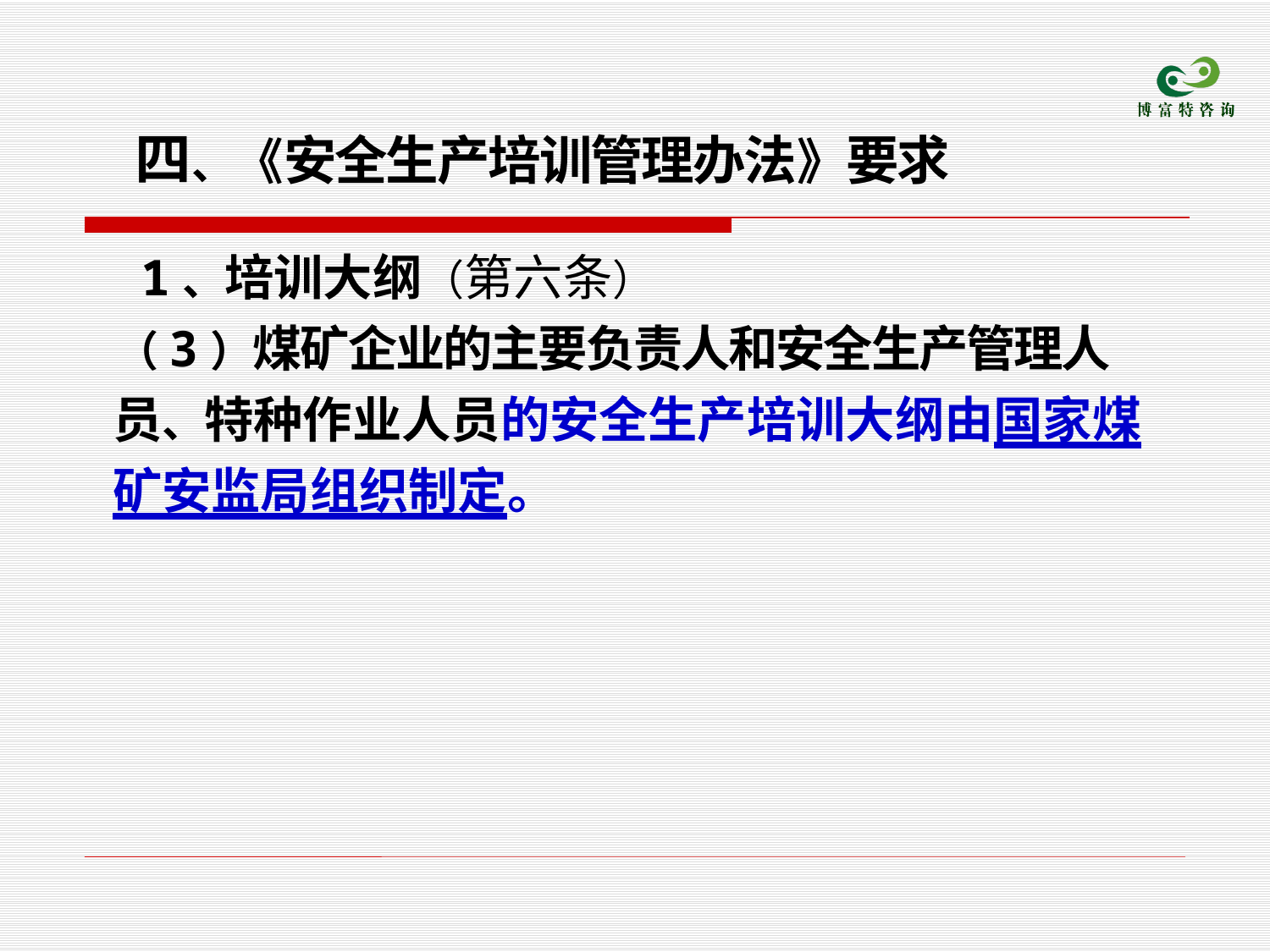

四、《安全生产培训管理办法》要求
　      1、培训大纲（第六条）
        （3）煤矿企业的主要负责人和安全生产管理人员、特种作业人员的安全生产培训大纲由国家煤矿安监局组织制定。